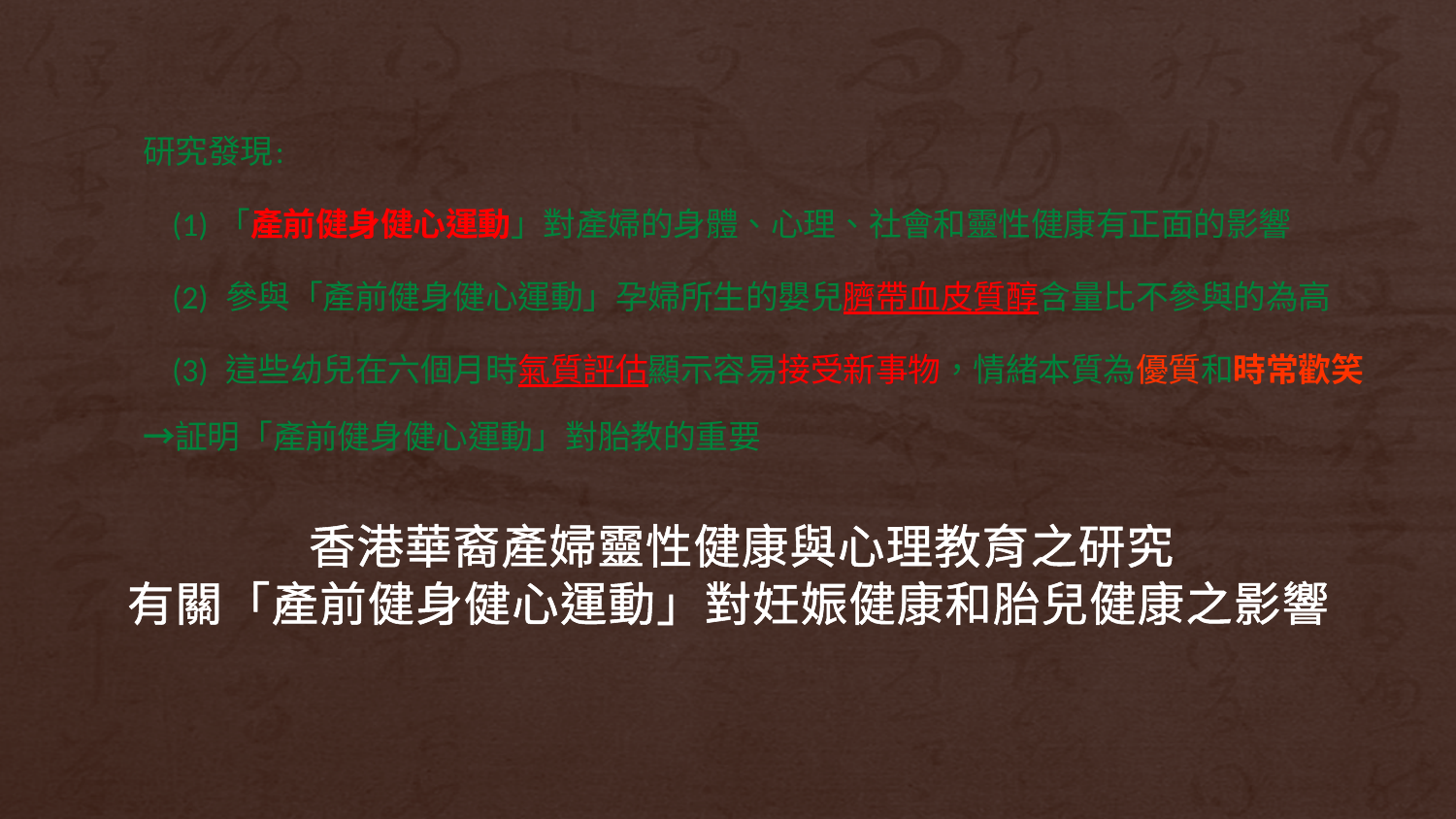

研究發現:
    (1) 「產前健身健心運動」對產婦的身體、心理、社會和靈性健康有正面的影響
    (2)  參與「產前健身健心運動」孕婦所生的嬰兒臍帶血皮質醇含量比不參與的為高
    (3)  這些幼兒在六個月時氣質評估顯示容易接受新事物，情緒本質為優質和時常歡笑 →証明「產前健身健心運動」對胎教的重要
# 香港華裔產婦靈性健康與心理教育之研究 有關「產前健身健心運動」對妊娠健康和胎兒健康之影響